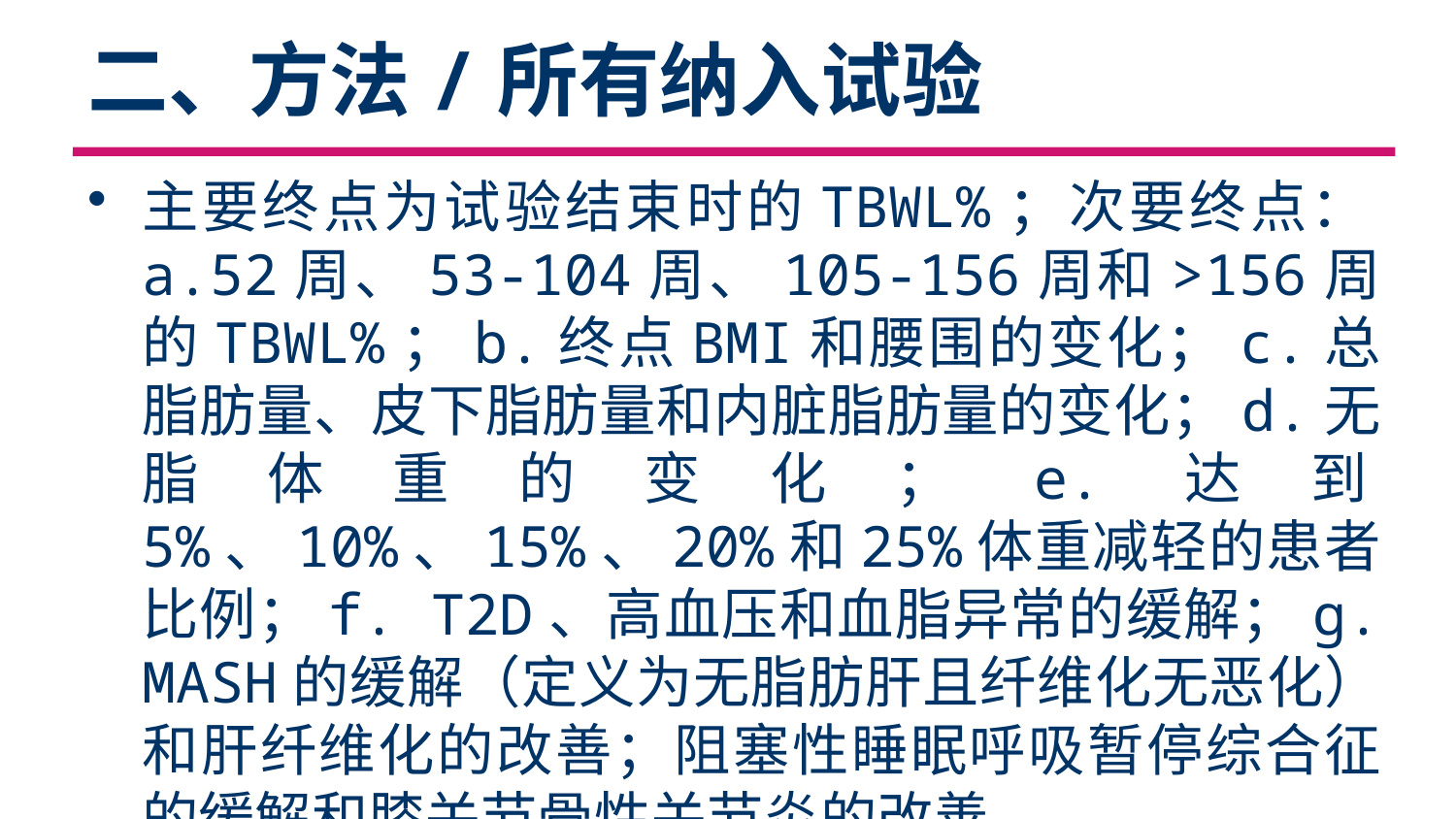

# 二、方法/所有纳入试验

主要终点为试验结束时的TBWL%；次要终点：a.52周、53-104周、105-156周和>156周的TBWL%；b.终点BMI和腰围的变化；c.总脂肪量、皮下脂肪量和内脏脂肪量的变化；d.无脂体重的变化；e.达到5%、10%、15%、20%和25%体重减轻的患者比例；f. T2D、高血压和血脂异常的缓解；g. MASH的缓解（定义为无脂肪肝且纤维化无恶化）和肝纤维化的改善；阻塞性睡眠呼吸暂停综合征的缓解和膝关节骨性关节炎的改善。